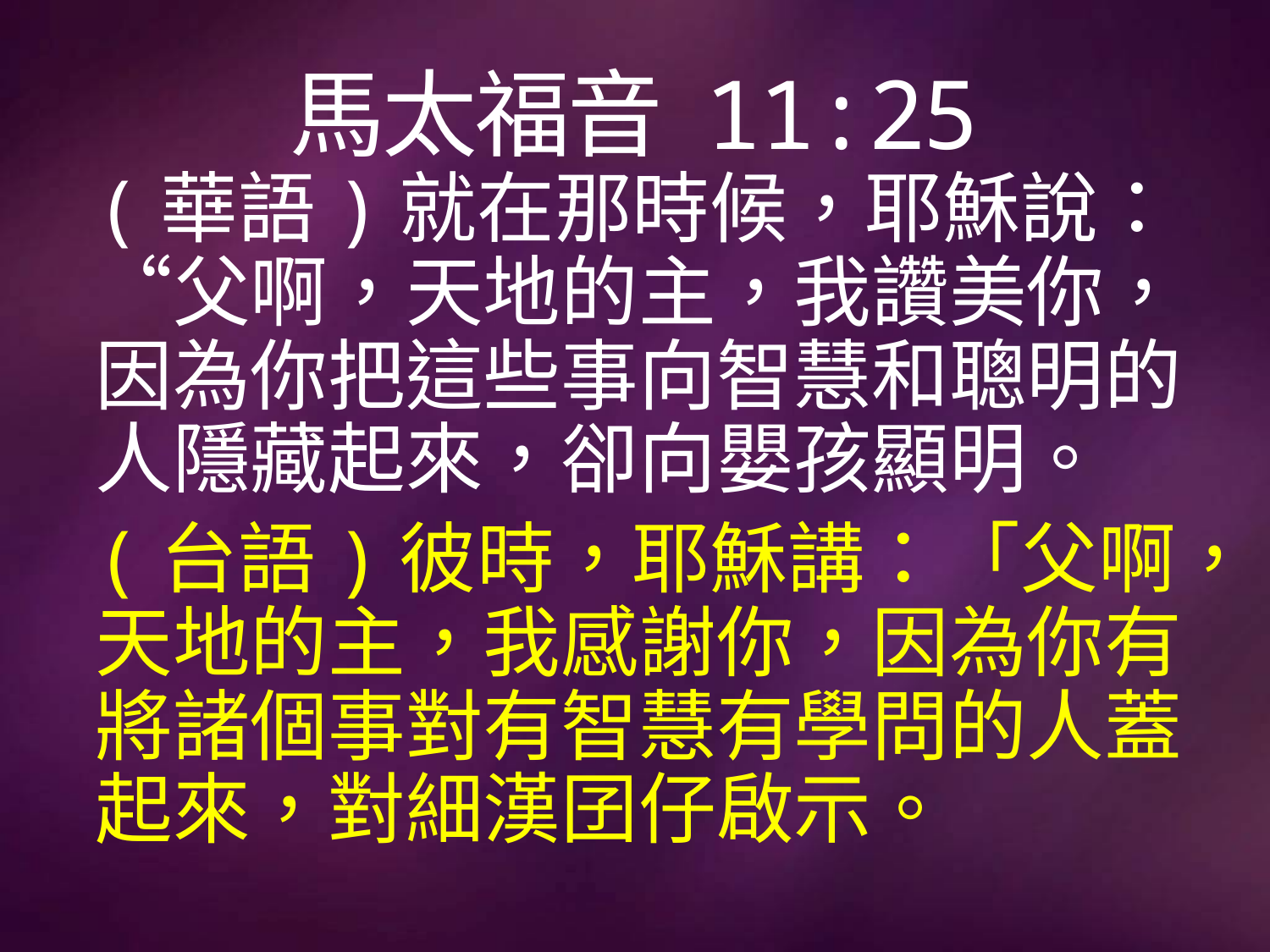

# 馬太福音 11:25
(華語)就在那時候，耶穌說：“父啊，天地的主，我讚美你，因為你把這些事向智慧和聰明的人隱藏起來，卻向嬰孩顯明。
(台語)彼時，耶穌講：「父啊，天地的主，我感謝你，因為你有將諸個事對有智慧有學問的人蓋起來，對細漢囝仔啟示。